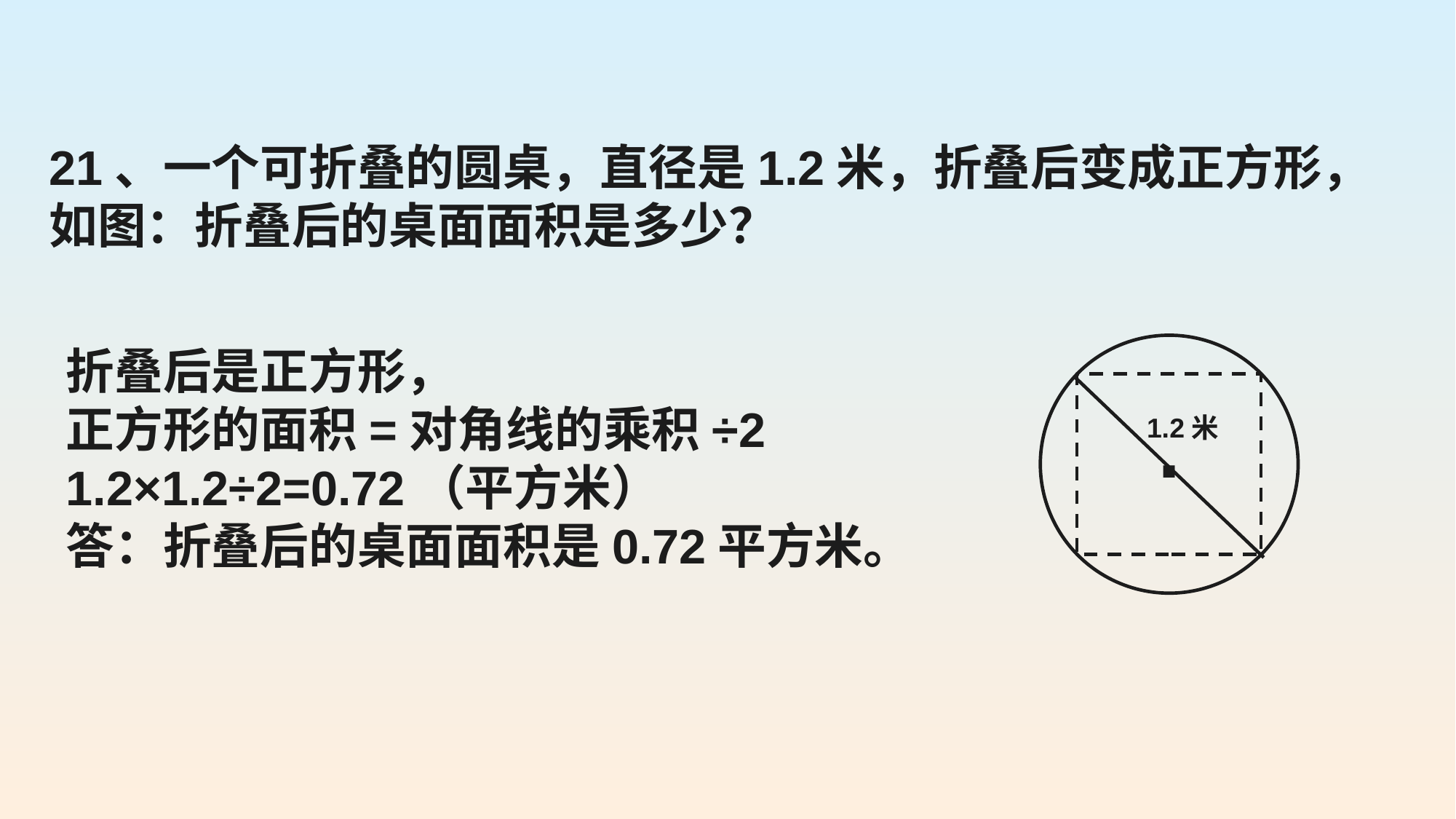

21、一个可折叠的圆桌，直径是1.2米，折叠后变成正方形，如图：折叠后的桌面面积是多少？
折叠后是正方形，
正方形的面积=对角线的乘积÷2
1.2×1.2÷2=0.72（平方米）
答：折叠后的桌面面积是0.72平方米。

.
1.2米